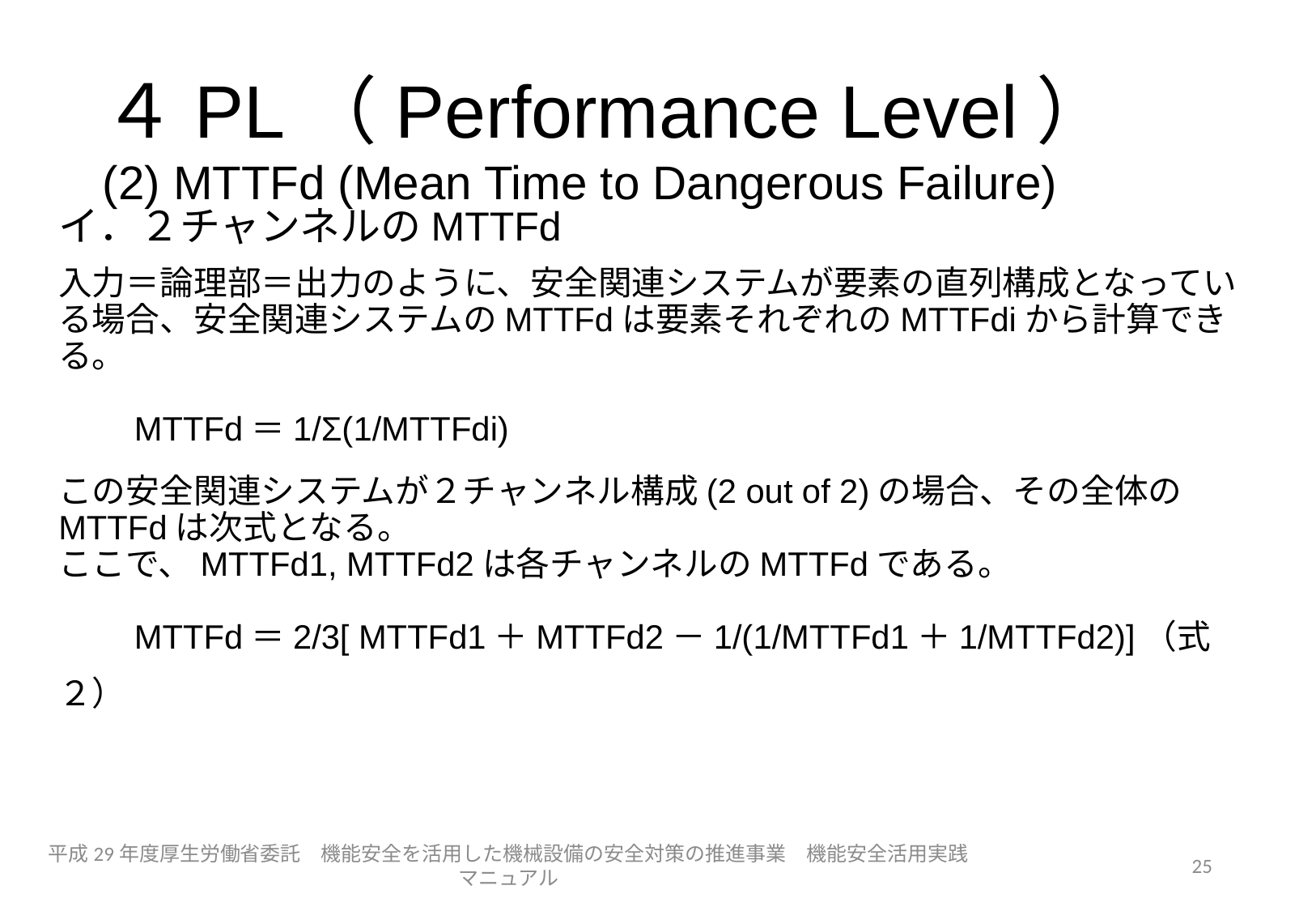

# ４PL（Performance Level） (2) MTTFd (Mean Time to Dangerous Failure)
イ．２チャンネルのMTTFd
入力＝論理部＝出力のように、安全関連システムが要素の直列構成となっている場合、安全関連システムのMTTFdは要素それぞれのMTTFdiから計算できる。
　　MTTFd＝1/Σ(1/MTTFdi)
この安全関連システムが２チャンネル構成(2 out of 2)の場合、その全体のMTTFdは次式となる。
ここで、MTTFd1, MTTFd2は各チャンネルのMTTFdである。
　　MTTFd＝2/3[ MTTFd1＋MTTFd2－1/(1/MTTFd1＋1/MTTFd2)]（式２）
平成29年度厚生労働省委託　機能安全を活用した機械設備の安全対策の推進事業　機能安全活用実践マニュアル
25